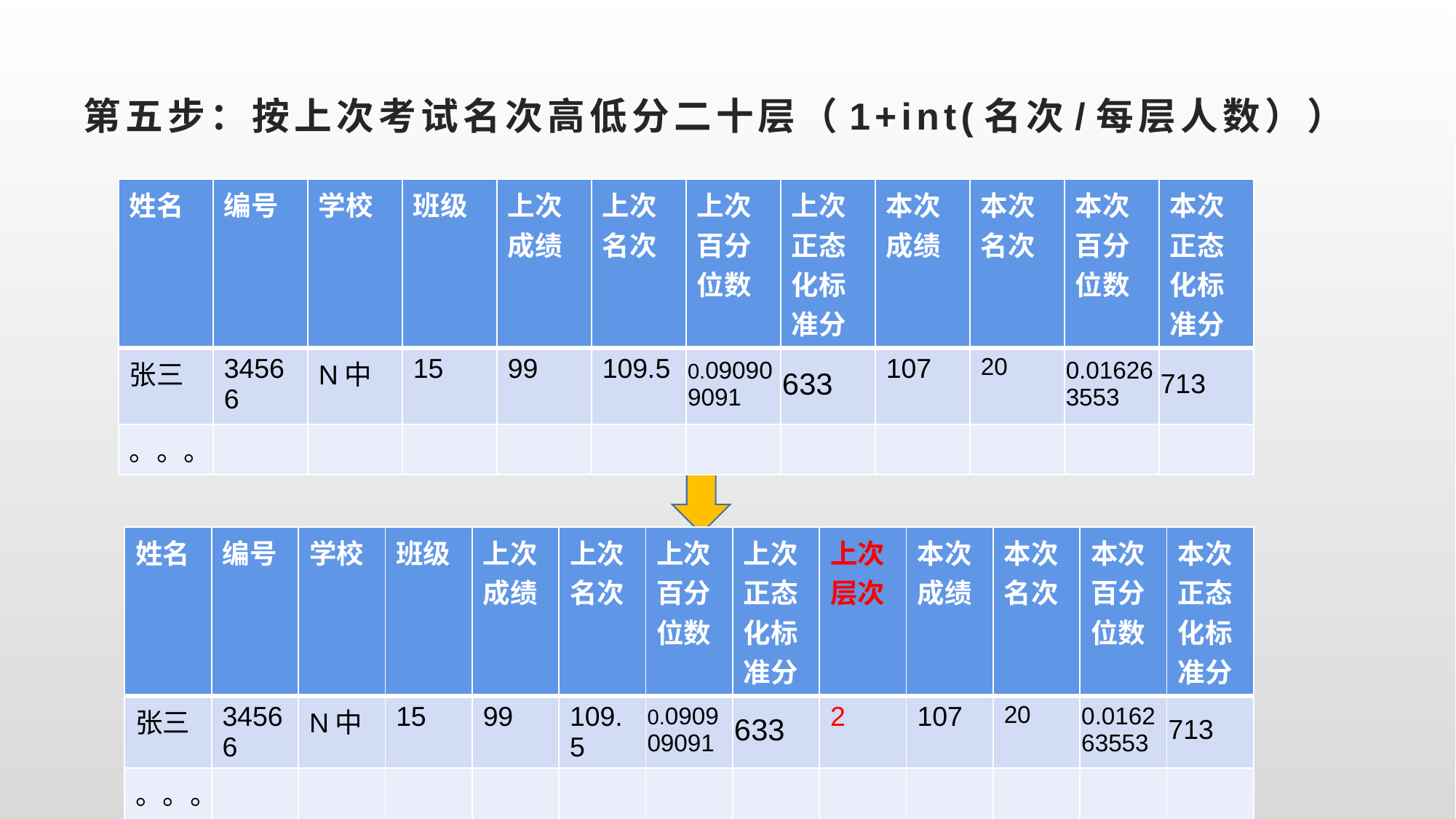

# 第五步：按上次考试名次高低分二十层（1+int(名次/每层人数））
| 姓名 | 编号 | 学校 | 班级 | 上次成绩 | 上次名次 | 上次百分位数 | 上次正态化标准分 | 本次成绩 | 本次名次 | 本次百分位数 | 本次正态化标准分 |
| --- | --- | --- | --- | --- | --- | --- | --- | --- | --- | --- | --- |
| 张三 | 34566 | N中 | 15 | 99 | 109.5 | 0.090909091 | 633 | 107 | 20 | 0.016263553 | 713 |
| 。。。 |  |  |  |  |  |  |  |  |  |  |  |

| 姓名 | 编号 | 学校 | 班级 | 上次成绩 | 上次名次 | 上次百分位数 | 上次正态化标准分 | 上次层次 | 本次成绩 | 本次名次 | 本次百分位数 | 本次正态化标准分 |
| --- | --- | --- | --- | --- | --- | --- | --- | --- | --- | --- | --- | --- |
| 张三 | 34566 | N中 | 15 | 99 | 109.5 | 0.090909091 | 633 | 2 | 107 | 20 | 0.016263553 | 713 |
| 。。。 |  |  |  |  |  |  |  |  |  |  |  |  |